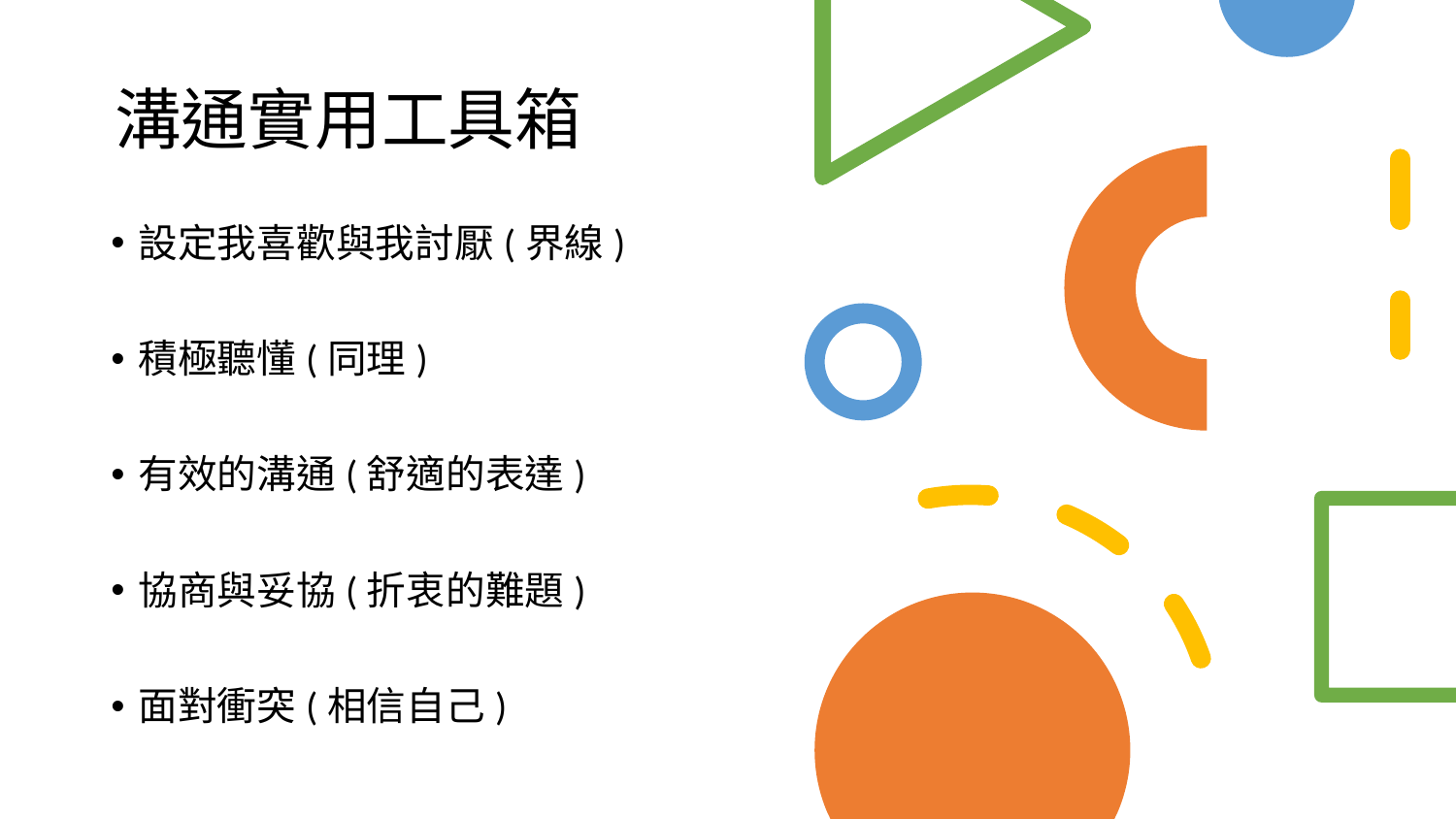

# 溝通實用工具箱

設定我喜歡與我討厭(界線)

積極聽懂(同理)

有效的溝通(舒適的表達)

協商與妥協(折衷的難題)

面對衝突(相信自己)